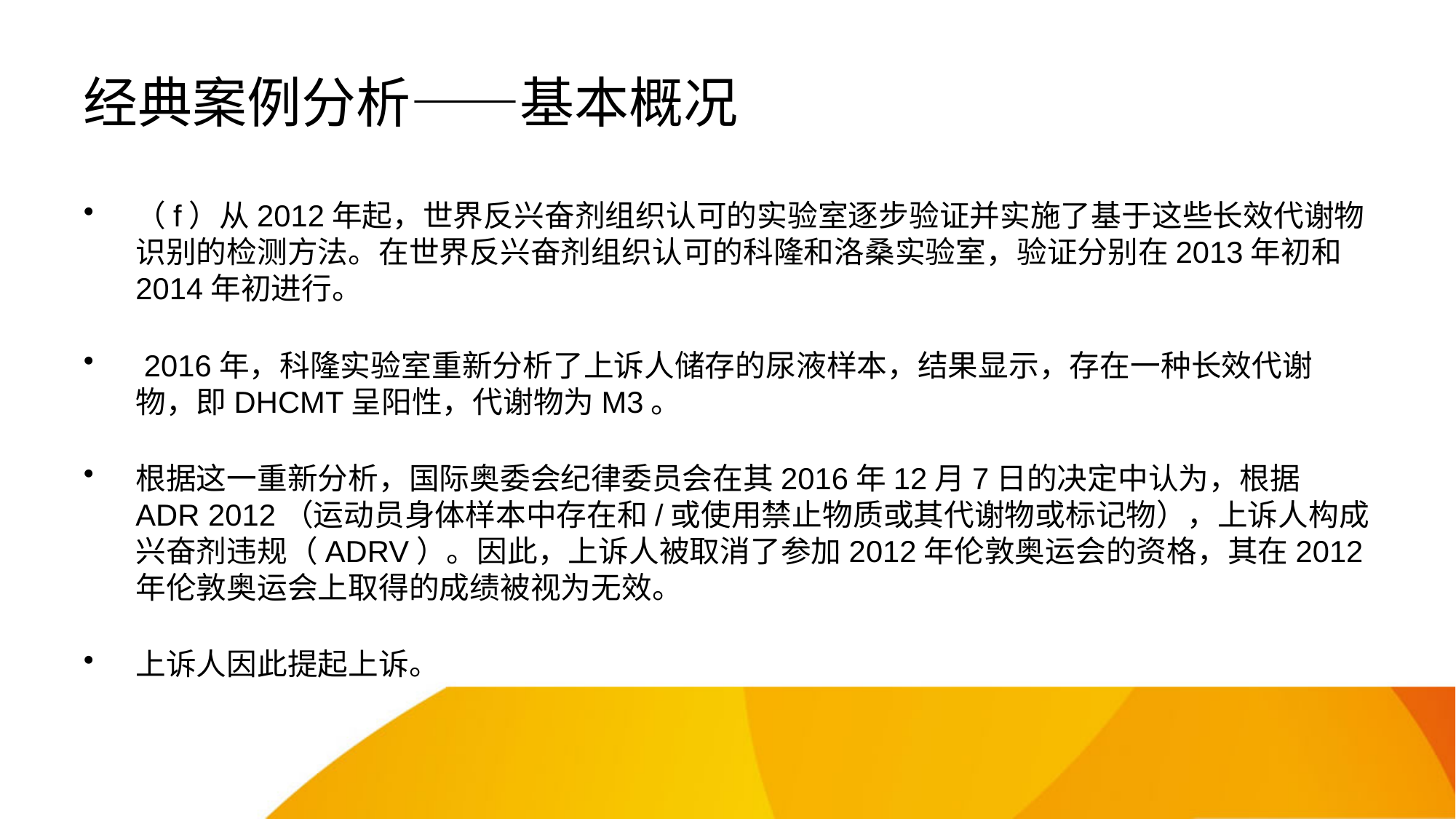

# 经典案例分析——基本概况
（f）从2012年起，世界反兴奋剂组织认可的实验室逐步验证并实施了基于这些长效代谢物识别的检测方法。在世界反兴奋剂组织认可的科隆和洛桑实验室，验证分别在2013年初和2014年初进行。

 2016年，科隆实验室重新分析了上诉人储存的尿液样本，结果显示，存在一种长效代谢物，即DHCMT呈阳性，代谢物为M3。

根据这一重新分析，国际奥委会纪律委员会在其2016年12月7日的决定中认为，根据ADR 2012（运动员身体样本中存在和/或使用禁止物质或其代谢物或标记物），上诉人构成兴奋剂违规（ADRV）。因此，上诉人被取消了参加2012年伦敦奥运会的资格，其在2012年伦敦奥运会上取得的成绩被视为无效。

上诉人因此提起上诉。